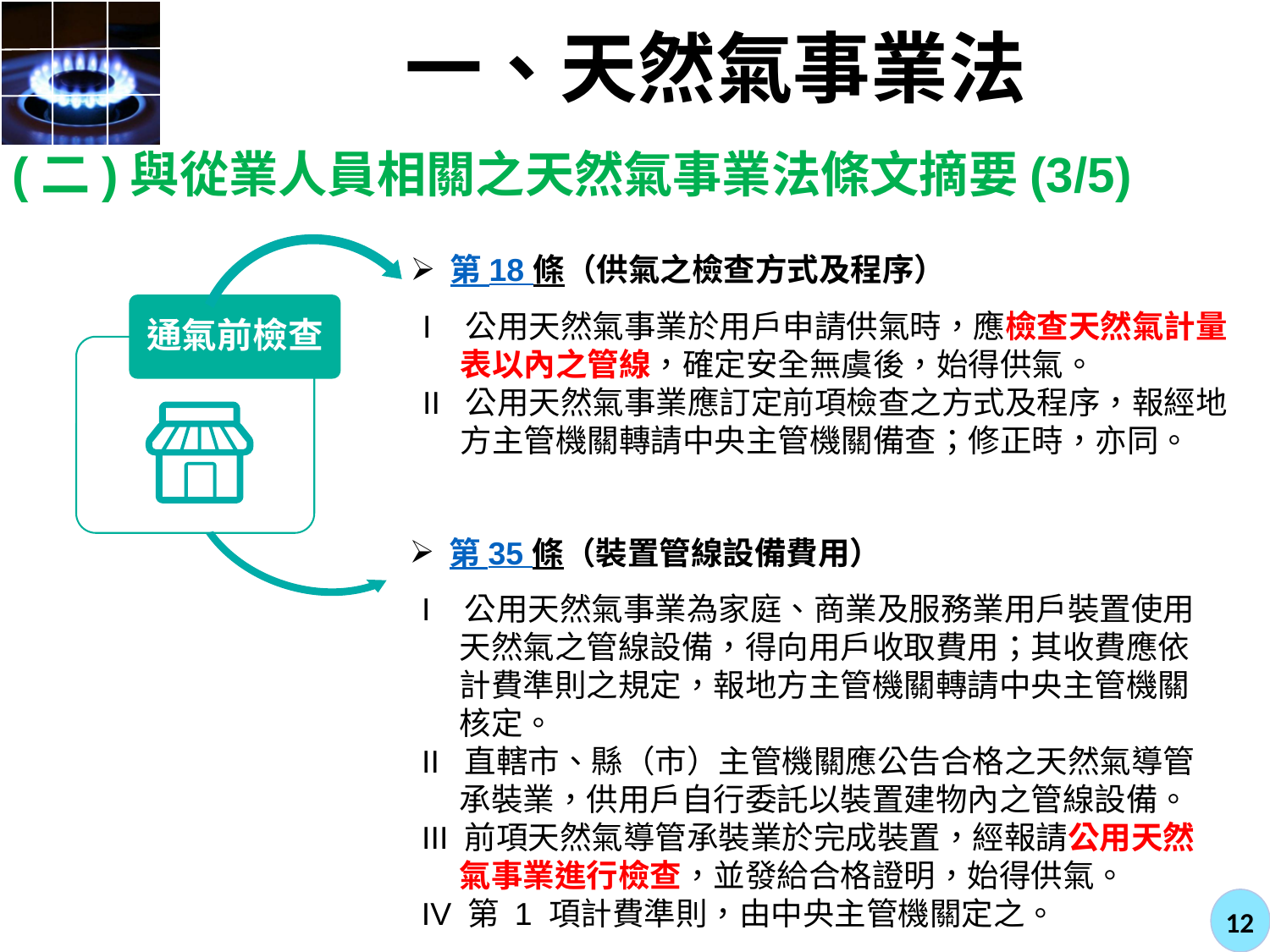

# 一、天然氣事業法
(二)與從業人員相關之天然氣事業法條文摘要(3/5)

第 18 條（供氣之檢查方式及程序）
I   公用天然氣事業於用戶申請供氣時，應檢查天然氣計量表以內之管線，確定安全無虞後，始得供氣。
II  公用天然氣事業應訂定前項檢查之方式及程序，報經地方主管機關轉請中央主管機關備查；修正時，亦同。

通氣前檢查

第 35 條（裝置管線設備費用）
I   公用天然氣事業為家庭、商業及服務業用戶裝置使用天然氣之管線設備，得向用戶收取費用；其收費應依計費準則之規定，報地方主管機關轉請中央主管機關核定。
II  直轄市、縣（市）主管機關應公告合格之天然氣導管承裝業，供用戶自行委託以裝置建物內之管線設備。
III 前項天然氣導管承裝業於完成裝置，經報請公用天然氣事業進行檢查，並發給合格證明，始得供氣。
IV 第 1 項計費準則，由中央主管機關定之。
12